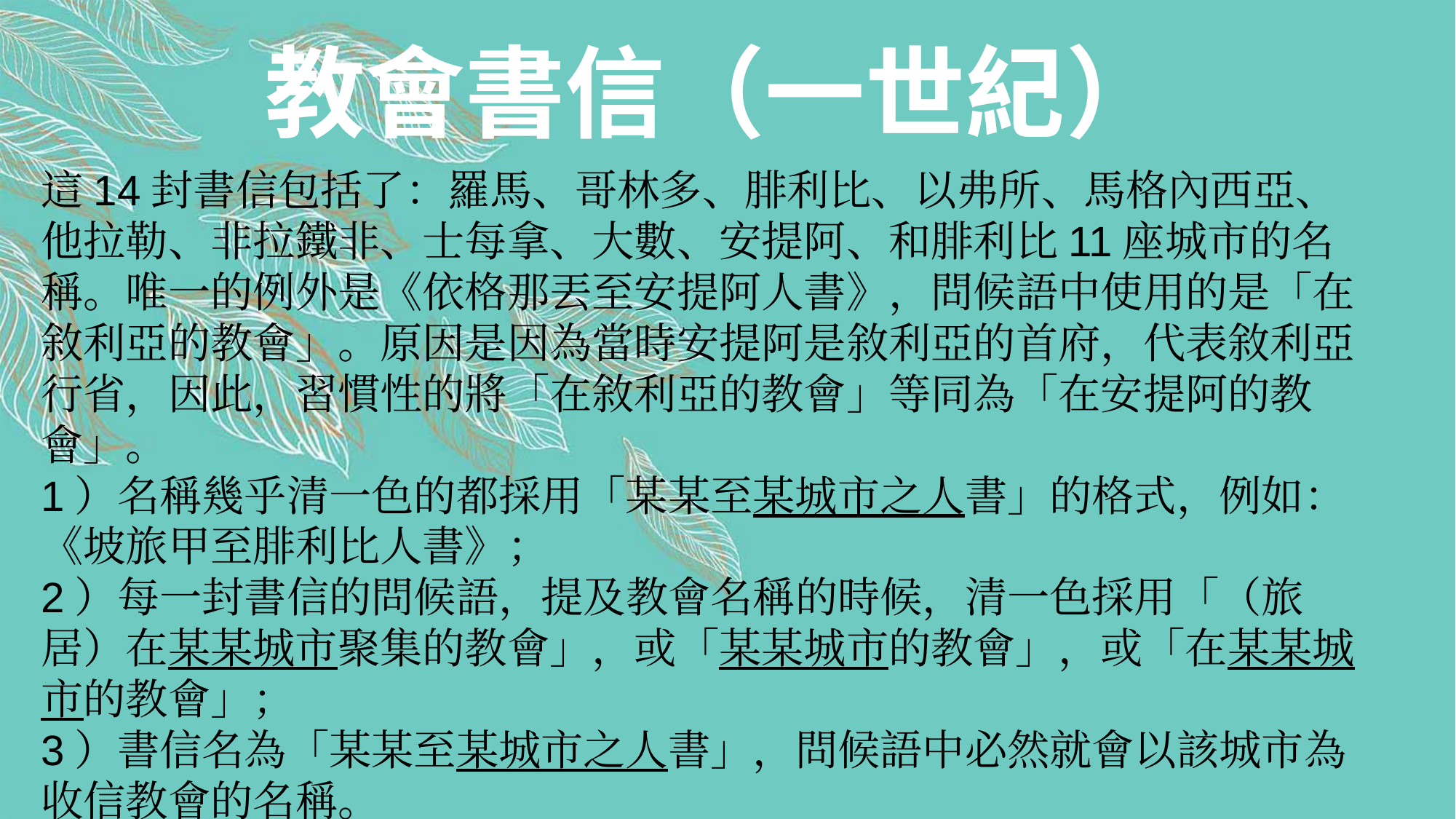

教會書信（一世紀）
這14封書信包括了：羅馬、哥林多、腓利比、以弗所、馬格內西亞、他拉勒、非拉鐵非、士每拿、大數、安提阿、和腓利比11座城市的名稱。唯一的例外是《依格那丟至安提阿人書》，問候語中使用的是「在敘利亞的教會」。原因是因為當時安提阿是敘利亞的首府，代表敘利亞行省，因此，習慣性的將「在敘利亞的教會」等同為「在安提阿的教會」。
1）名稱幾乎清一色的都採用「某某至某城市之人書」的格式，例如：《坡旅甲至腓利比人書》；
2）每一封書信的問候語，提及教會名稱的時候，清一色採用「（旅居）在某某城市聚集的教會」，或「某某城市的教會」，或「在某某城市的教會」；
3）書信名為「某某至某城市之人書」，問候語中必然就會以該城市為收信教會的名稱。